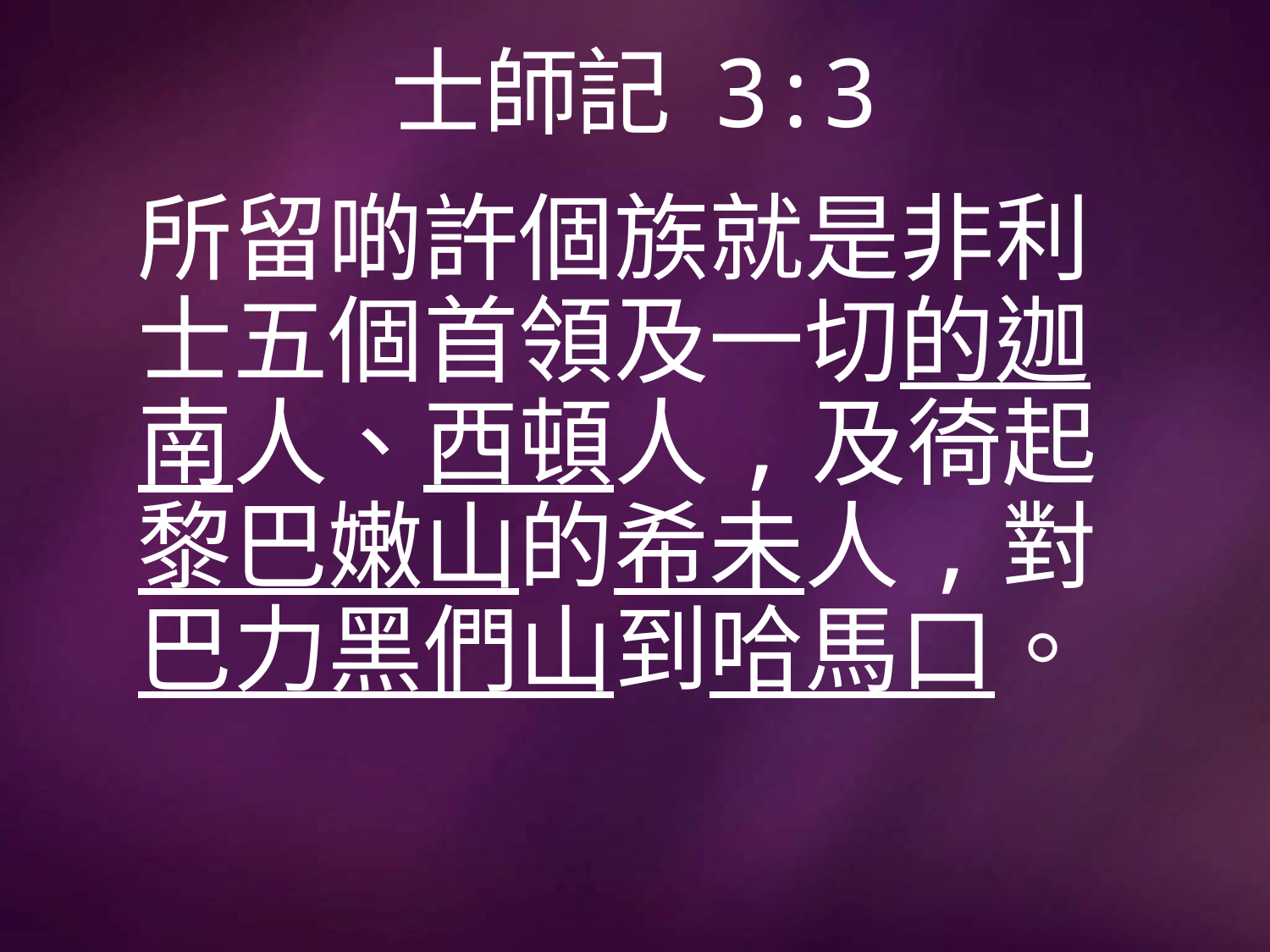

# 士師記 3:3
所留啲許個族就是非利士五個首領及一切的迦南人、西頓人,及徛起黎巴嫩山的希未人,對巴力黑們山到哈馬口。